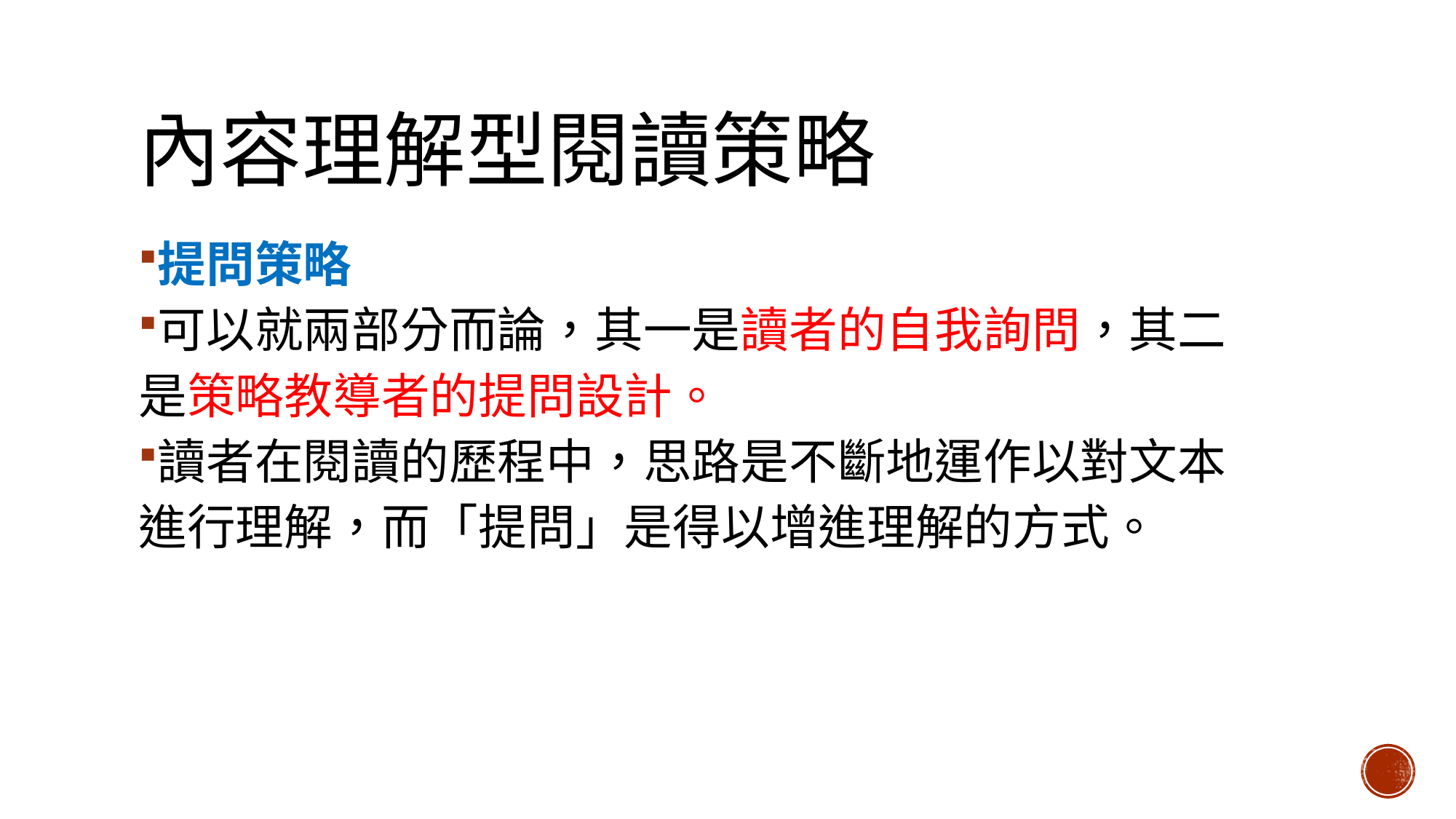

# 內容理解型閱讀策略
提問策略
可以就兩部分而論，其一是讀者的自我詢問，其二是策略教導者的提問設計。
讀者在閱讀的歷程中，思路是不斷地運作以對文本進行理解，而「提問」是得以增進理解的方式。